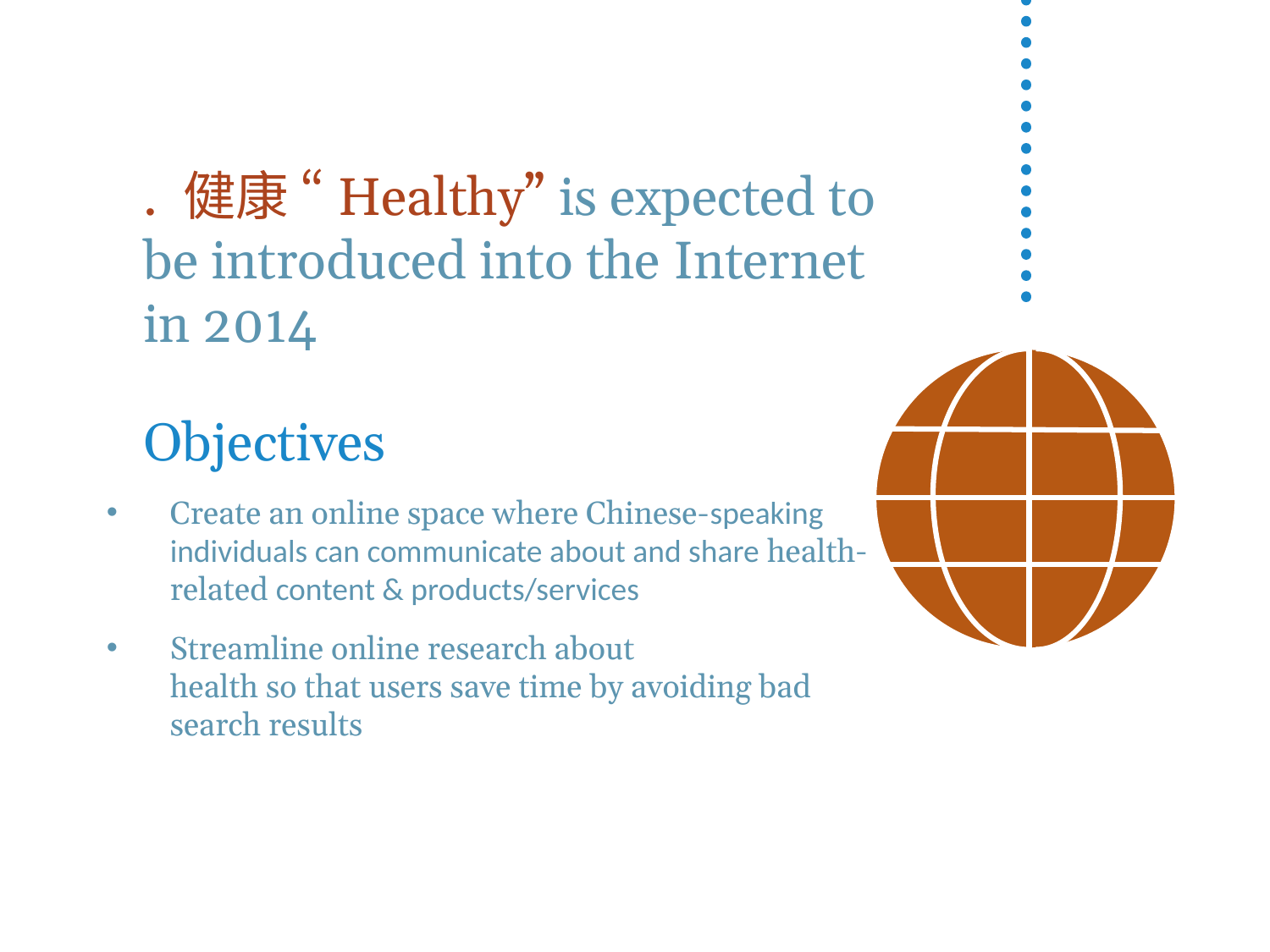

. 健康 “Healthy” is expected to
be introduced into the Internet in 2014

Objectives
Create an online space where Chinese-speaking individuals can communicate about and share health-related content & products/services
Streamline online research about
health so that users save time by avoiding bad search results